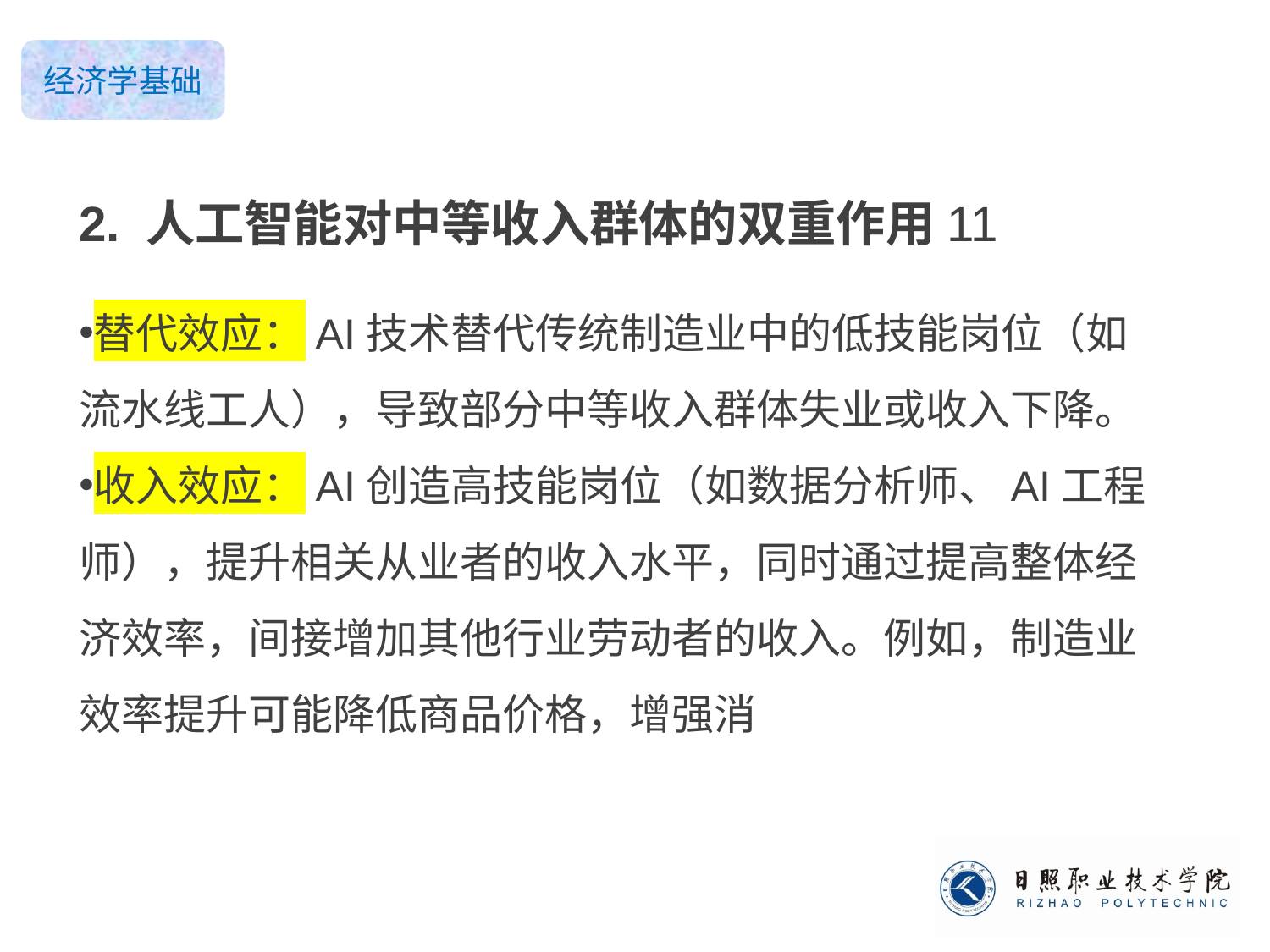

2. 人工智能对中等收入群体的双重作用11
替代效应：AI技术替代传统制造业中的低技能岗位（如流水线工人），导致部分中等收入群体失业或收入下降。
收入效应：AI创造高技能岗位（如数据分析师、AI工程师），提升相关从业者的收入水平，同时通过提高整体经济效率，间接增加其他行业劳动者的收入。例如，制造业效率提升可能降低商品价格，增强消